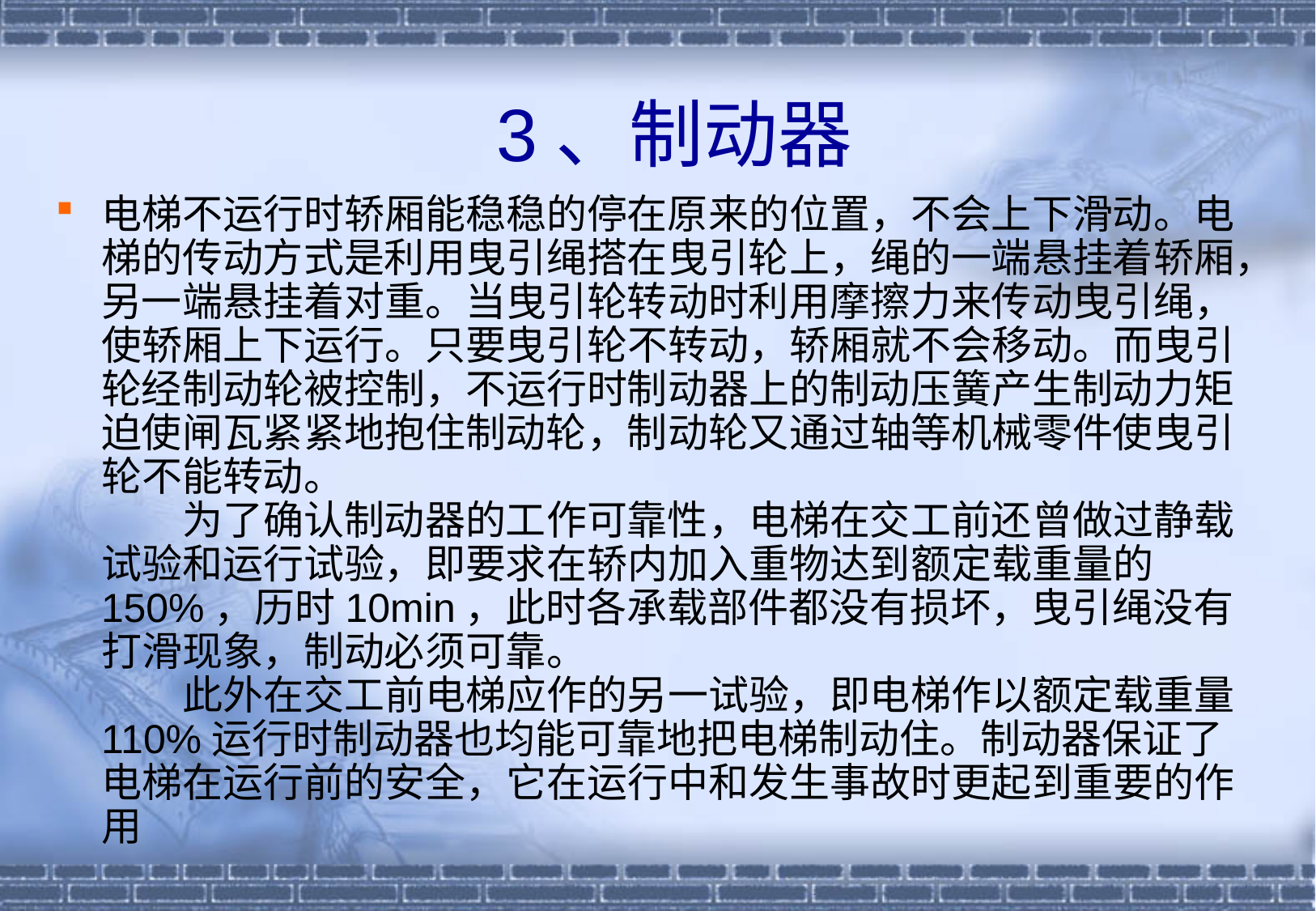

# 3、制动器
电梯不运行时轿厢能稳稳的停在原来的位置，不会上下滑动。电梯的传动方式是利用曳引绳搭在曳引轮上，绳的一端悬挂着轿厢，另一端悬挂着对重。当曳引轮转动时利用摩擦力来传动曳引绳，使轿厢上下运行。只要曳引轮不转动，轿厢就不会移动。而曳引轮经制动轮被控制，不运行时制动器上的制动压簧产生制动力矩迫使闸瓦紧紧地抱住制动轮，制动轮又通过轴等机械零件使曳引轮不能转动。
　　为了确认制动器的工作可靠性，电梯在交工前还曾做过静载试验和运行试验，即要求在轿内加入重物达到额定载重量的150%，历时10min，此时各承载部件都没有损坏，曳引绳没有打滑现象，制动必须可靠。
　　此外在交工前电梯应作的另一试验，即电梯作以额定载重量110%运行时制动器也均能可靠地把电梯制动住。制动器保证了电梯在运行前的安全，它在运行中和发生事故时更起到重要的作用